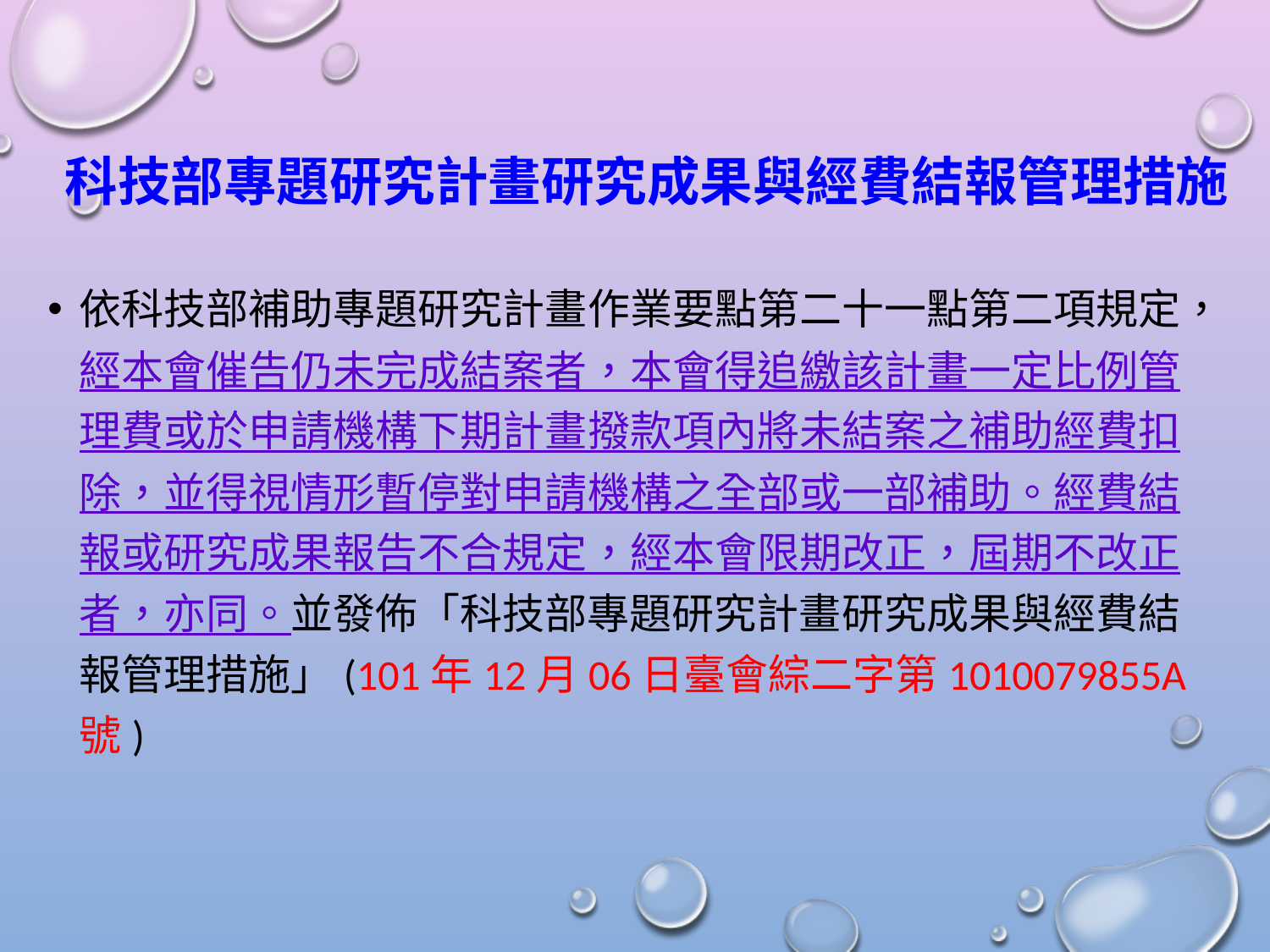

# 科技部專題研究計畫研究成果與經費結報管理措施
依科技部補助專題研究計畫作業要點第二十一點第二項規定，經本會催告仍未完成結案者，本會得追繳該計畫一定比例管理費或於申請機構下期計畫撥款項內將未結案之補助經費扣除，並得視情形暫停對申請機構之全部或一部補助。經費結報或研究成果報告不合規定，經本會限期改正，屆期不改正者，亦同。並發佈「科技部專題研究計畫研究成果與經費結報管理措施」(101年12月06日臺會綜二字第1010079855A號)